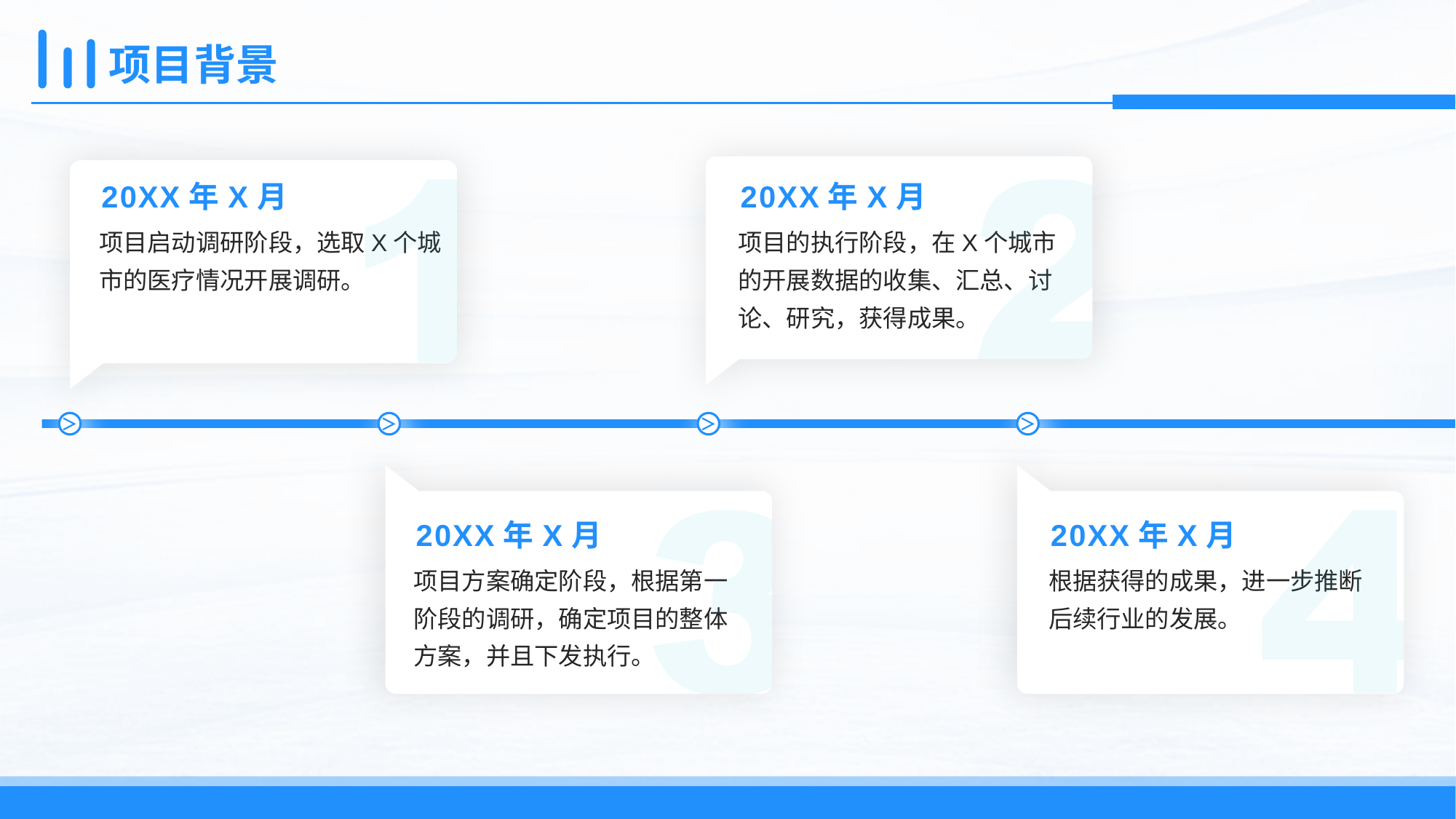

# 项目背景

20XX年X月
20XX年X月

项目启动调研阶段，选取X个城市的医疗情况开展调研。
项目的执行阶段，在X个城市的开展数据的收集、汇总、讨论、研究，获得成果。
＞
＞
＞
＞

20XX年X月
20XX年X月
项目方案确定阶段，根据第一阶段的调研，确定项目的整体方案，并且下发执行。
根据获得的成果，进一步推断后续行业的发展。